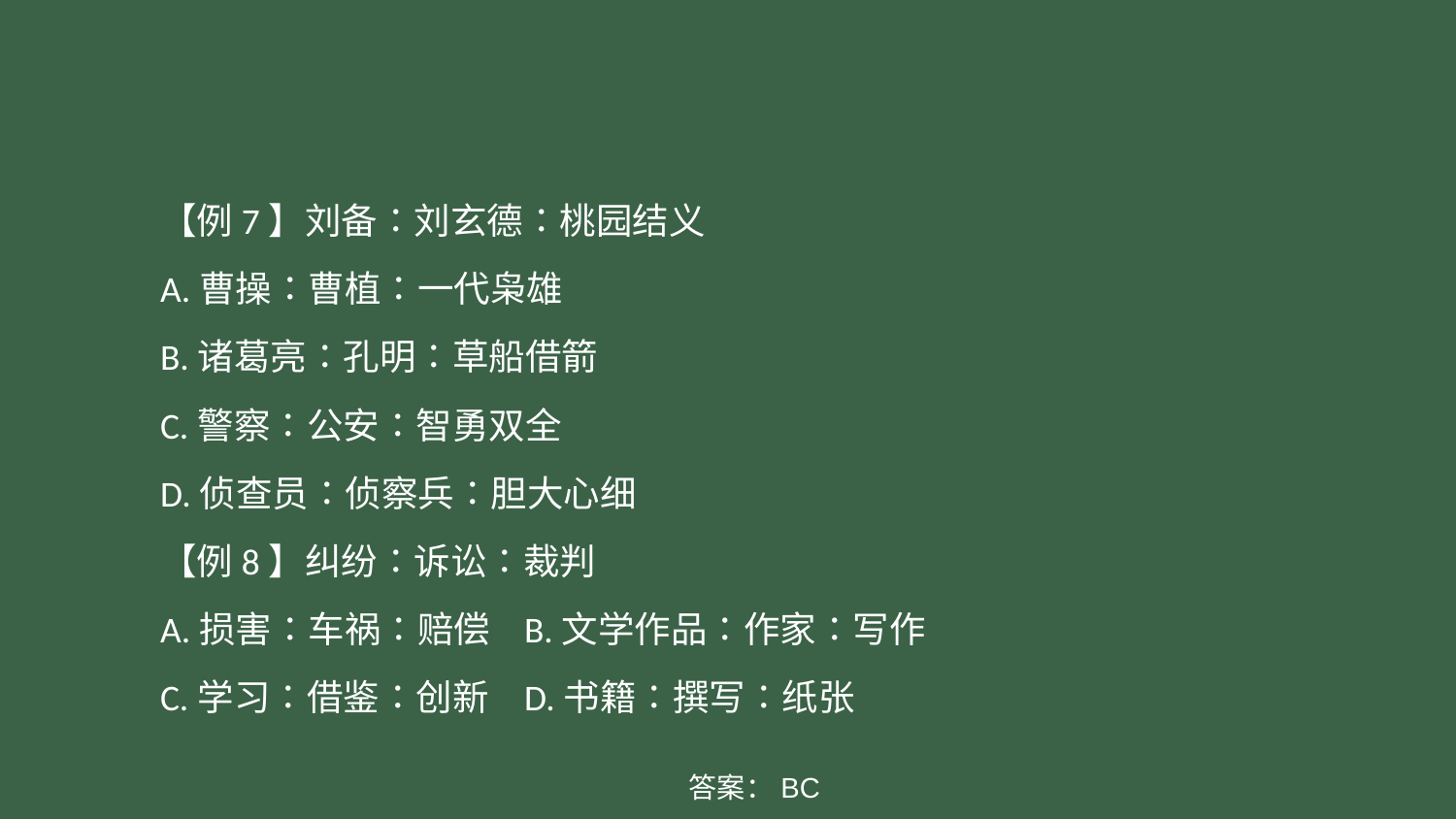

#
【例7】刘备∶刘玄德∶桃园结义
A.曹操∶曹植∶一代枭雄
B.诸葛亮∶孔明∶草船借箭
C.警察∶公安∶智勇双全
D.侦查员∶侦察兵∶胆大心细
【例8】纠纷∶诉讼∶裁判
A.损害∶车祸∶赔偿	B.文学作品∶作家∶写作
C.学习∶借鉴∶创新	D.书籍∶撰写∶纸张

答案：BC